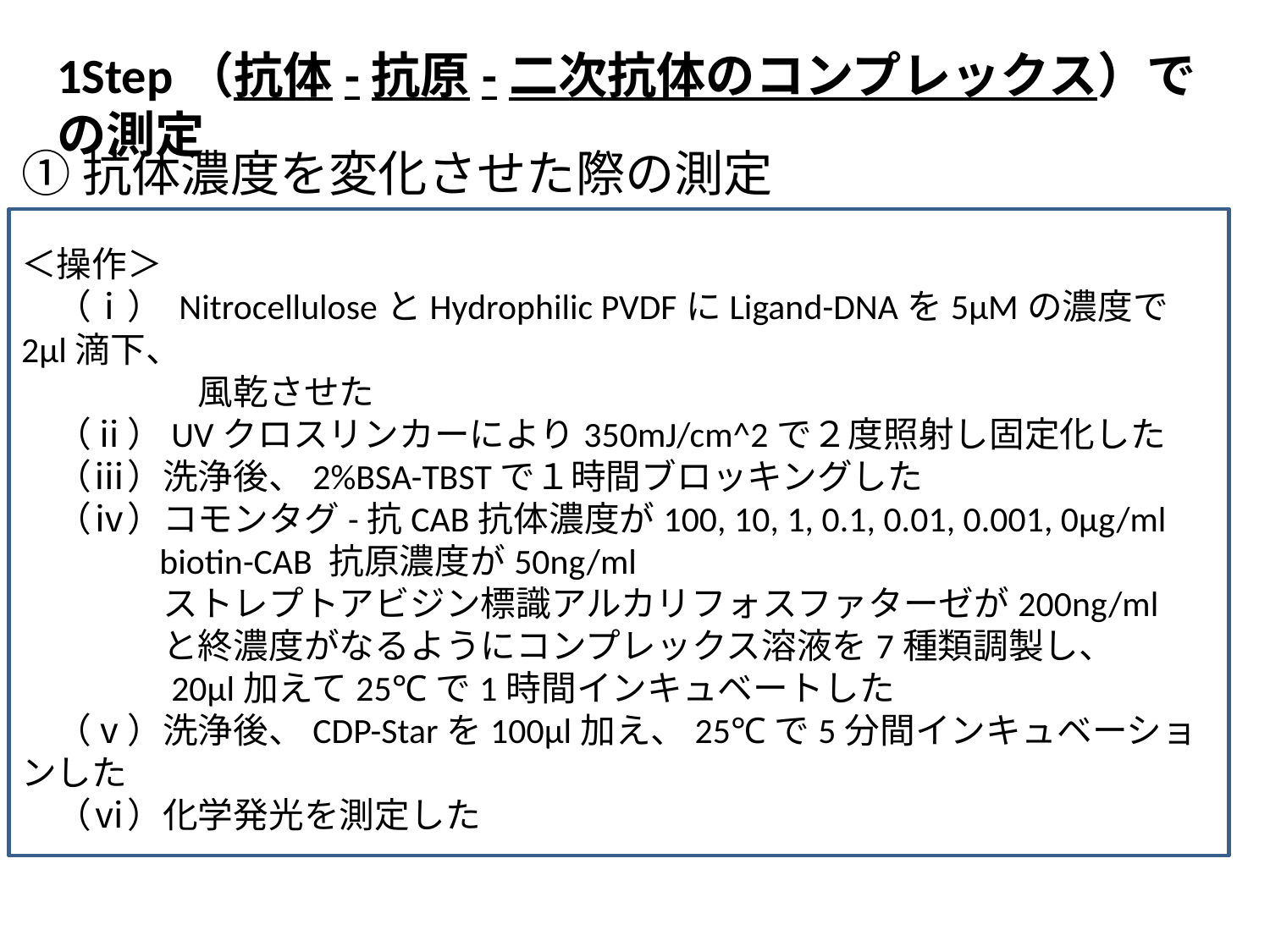

1Step（抗体-抗原-二次抗体のコンプレックス）での測定
①抗体濃度を変化させた際の測定

＜操作＞
　（ⅰ） NitrocelluloseとHydrophilic PVDFにLigand-DNAを5μMの濃度で2μl滴下、
　　　　　風乾させた
　（ⅱ）UVクロスリンカーにより350mJ/cm^2で２度照射し固定化した
　（ⅲ）洗浄後、2%BSA-TBSTで１時間ブロッキングした
　（ⅳ）コモンタグ-抗CAB抗体濃度が100, 10, 1, 0.1, 0.01, 0.001, 0μg/ml
　　　   biotin-CAB 抗原濃度が50ng/ml
　　　　ストレプトアビジン標識アルカリフォスファターゼが200ng/ml
　　　　と終濃度がなるようにコンプレックス溶液を7種類調製し、
　　　　20μl加えて25℃で1時間インキュベートした
　（ⅴ）洗浄後、CDP-Starを100μl加え、25℃で5分間インキュベーションした
　（ⅵ）化学発光を測定した